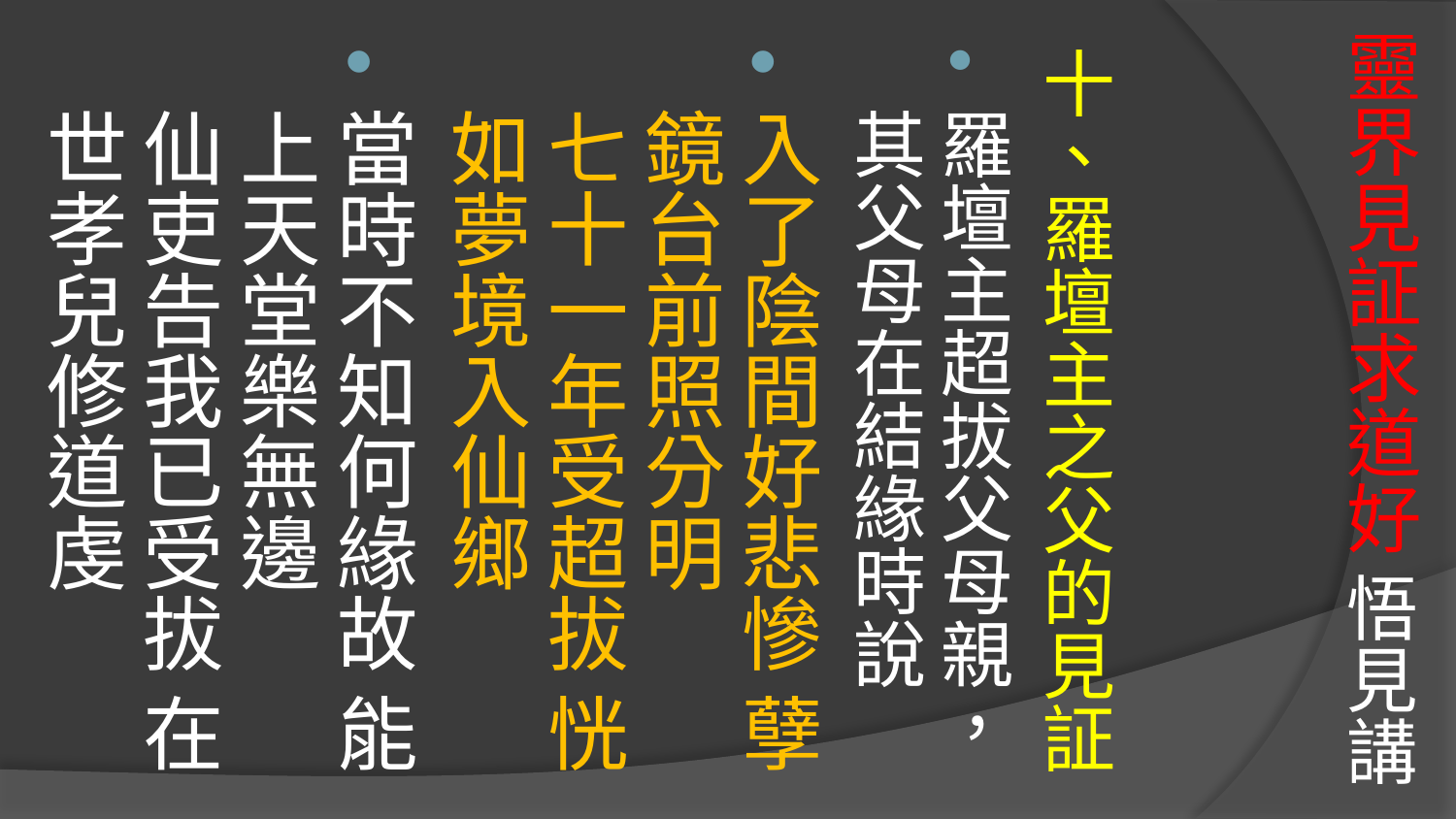

# 靈界見証求道好 悟見講
十、羅壇主之父的見証
羅壇主超拔父母親，其父母在結緣時說
入了陰間好悲慘 孽鏡台前照分明 
七十一年受超拔 恍如夢境入仙鄉
當時不知何緣故 能上天堂樂無邊 
仙吏告我已受拔 在世孝兒修道虔